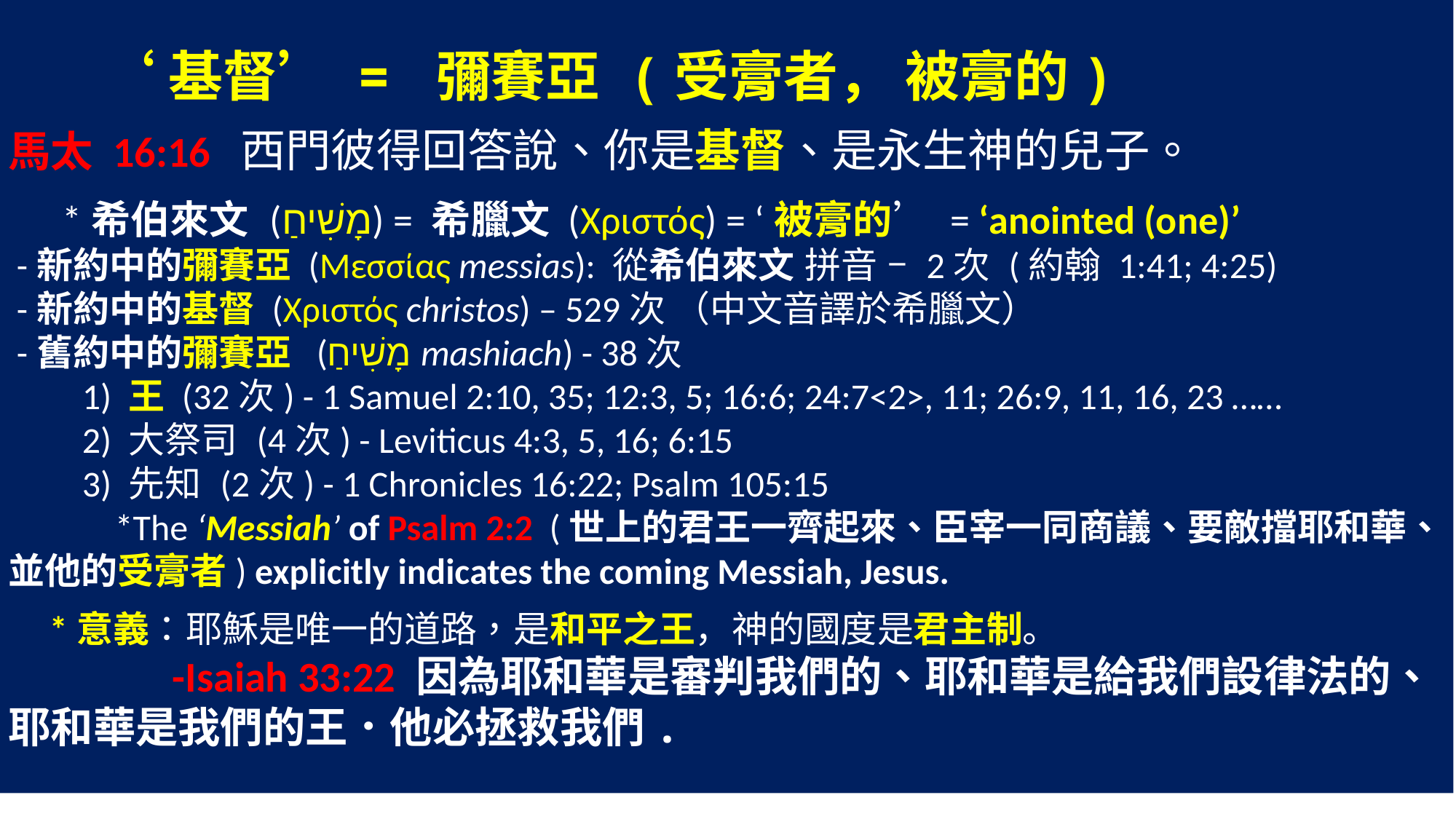

‘基督’ = 彌賽亞 (受膏者， 被膏的)

馬太 16:16  西門彼得回答說、你是基督、是永生神的兒子。

      *希伯來文 (מָשִׁיחַ) = 希臘文 (Χριστός) = ‘被膏的’ = ‘anointed (one)’
 -新約中的彌賽亞 (Μεσσίας messias): 從希伯來文 拼音 – 2次 (約翰 1:41; 4:25)
 -新約中的基督 (Χριστός christos) – 529次 （中文音譯於希臘文）
 -舊約中的彌賽亞  (מָשִׁיחַ mashiach) - 38次
         1) 王 (32次) - 1 Samuel 2:10, 35; 12:3, 5; 16:6; 24:7<2>, 11; 26:9, 11, 16, 23 ……
         2) 大祭司 (4次) - Leviticus 4:3, 5, 16; 6:15
         3) 先知 (2次) - 1 Chronicles 16:22; Psalm 105:15
             *The ‘Messiah’ of Psalm 2:2  (世上的君王一齊起來、臣宰一同商議、要敵擋耶和華、並他的受膏者) explicitly indicates the coming Messiah, Jesus.

     *意義：耶穌是唯一的道路，是和平之王，神的國度是君主制。
                 -Isaiah 33:22 因為耶和華是審判我們的、耶和華是給我們設律法的、耶和華是我們的王．他必拯救我們.